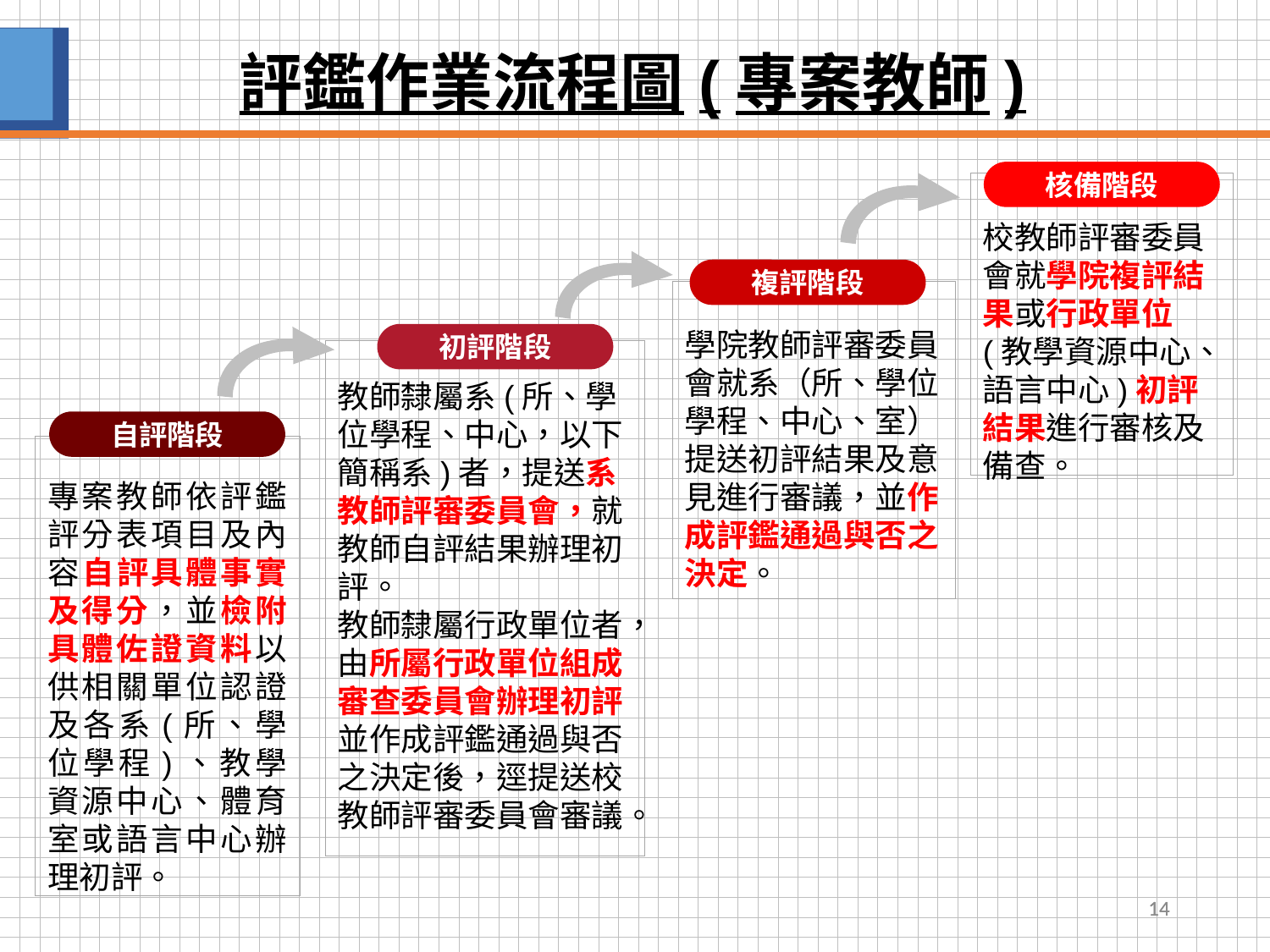

# 評鑑作業流程圖(專案教師)
核備階段

校教師評審委員會就學院複評結果或行政單位(教學資源中心、語言中心)初評結果進行審核及備查。

複評階段

學院教師評審委員會就系（所、學位學程、中心、室）提送初評結果及意見進行審議，並作成評鑑通過與否之決定。

初評階段

教師隸屬系(所、學位學程、中心，以下簡稱系)者，提送系教師評審委員會，就教師自評結果辦理初評。
教師隸屬行政單位者，由所屬行政單位組成審查委員會辦理初評並作成評鑑通過與否之決定後，逕提送校教師評審委員會審議。
自評階段

專案教師依評鑑評分表項目及內容自評具體事實及得分，並檢附具體佐證資料以供相關單位認證及各系(所、學位學程)、教學資源中心、體育室或語言中心辦理初評。

14